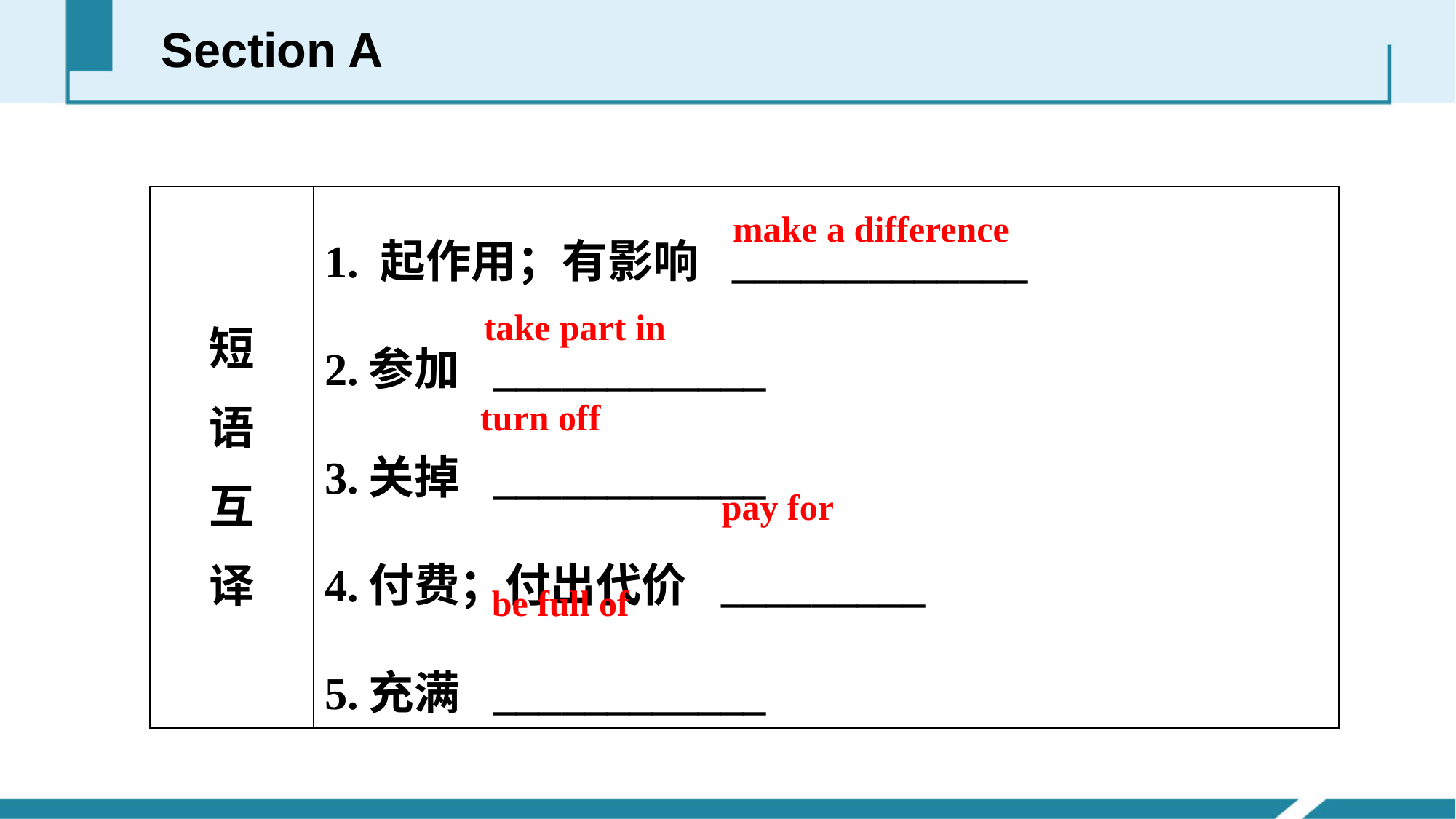

Section A
| 短 语 互 译 | 1. 起作用；有影响 \_\_\_\_\_\_\_\_\_\_\_\_\_ 2.参加 \_\_\_\_\_\_\_\_\_\_\_\_ 3.关掉 \_\_\_\_\_\_\_\_\_\_\_\_ 4.付费；付出代价 \_\_\_\_\_\_\_\_\_ 5.充满 \_\_\_\_\_\_\_\_\_\_\_\_ |
| --- | --- |
make a difference
take part in

turn off
pay for
be full of